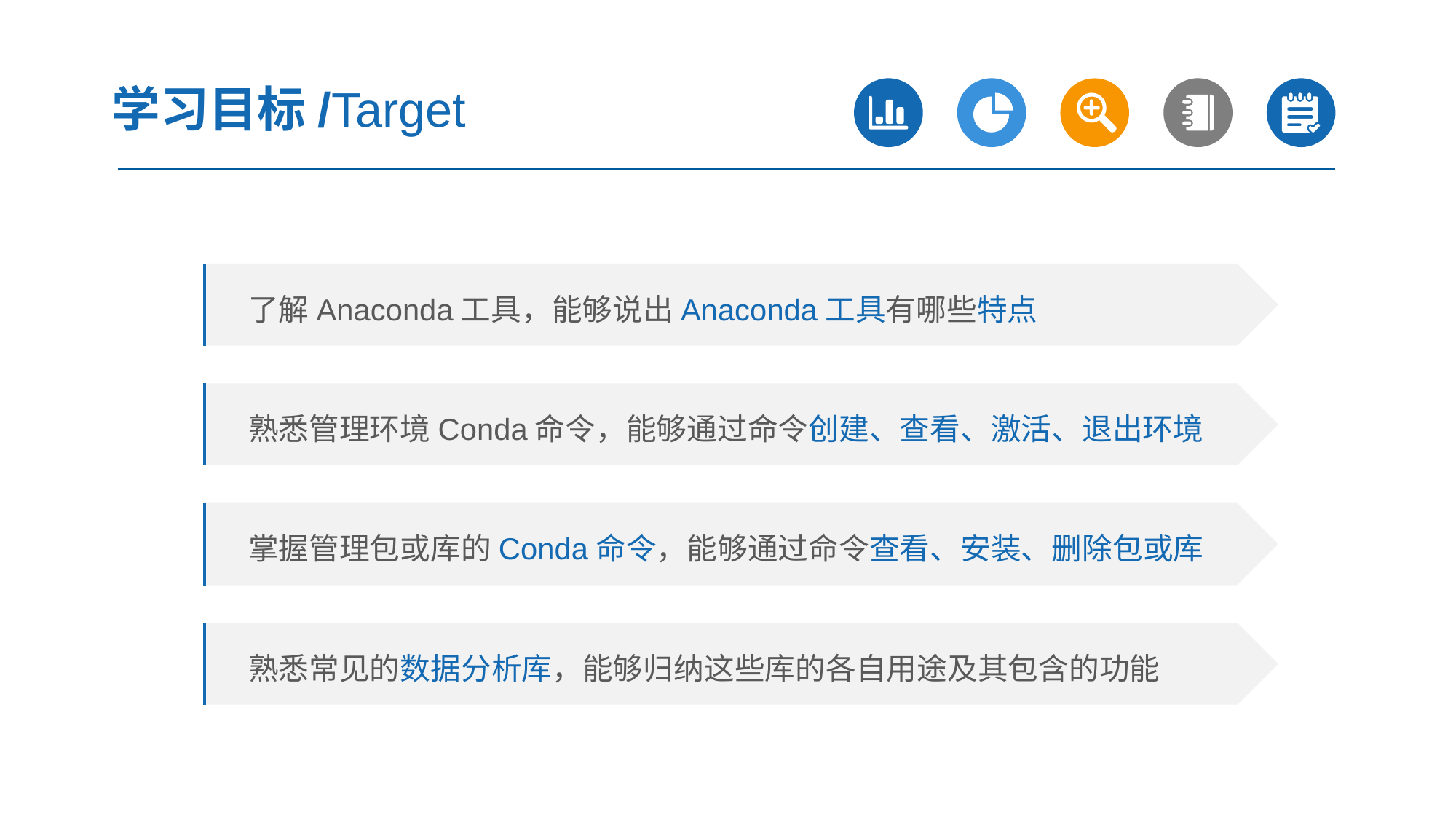

学习目标/Target
    了解Anaconda工具，能够说出Anaconda工具有哪些特点

    熟悉管理环境Conda命令，能够通过命令创建、查看、激活、退出环境

    掌握管理包或库的Conda命令，能够通过命令查看、安装、删除包或库

    熟悉常见的数据分析库，能够归纳这些库的各自用途及其包含的功能